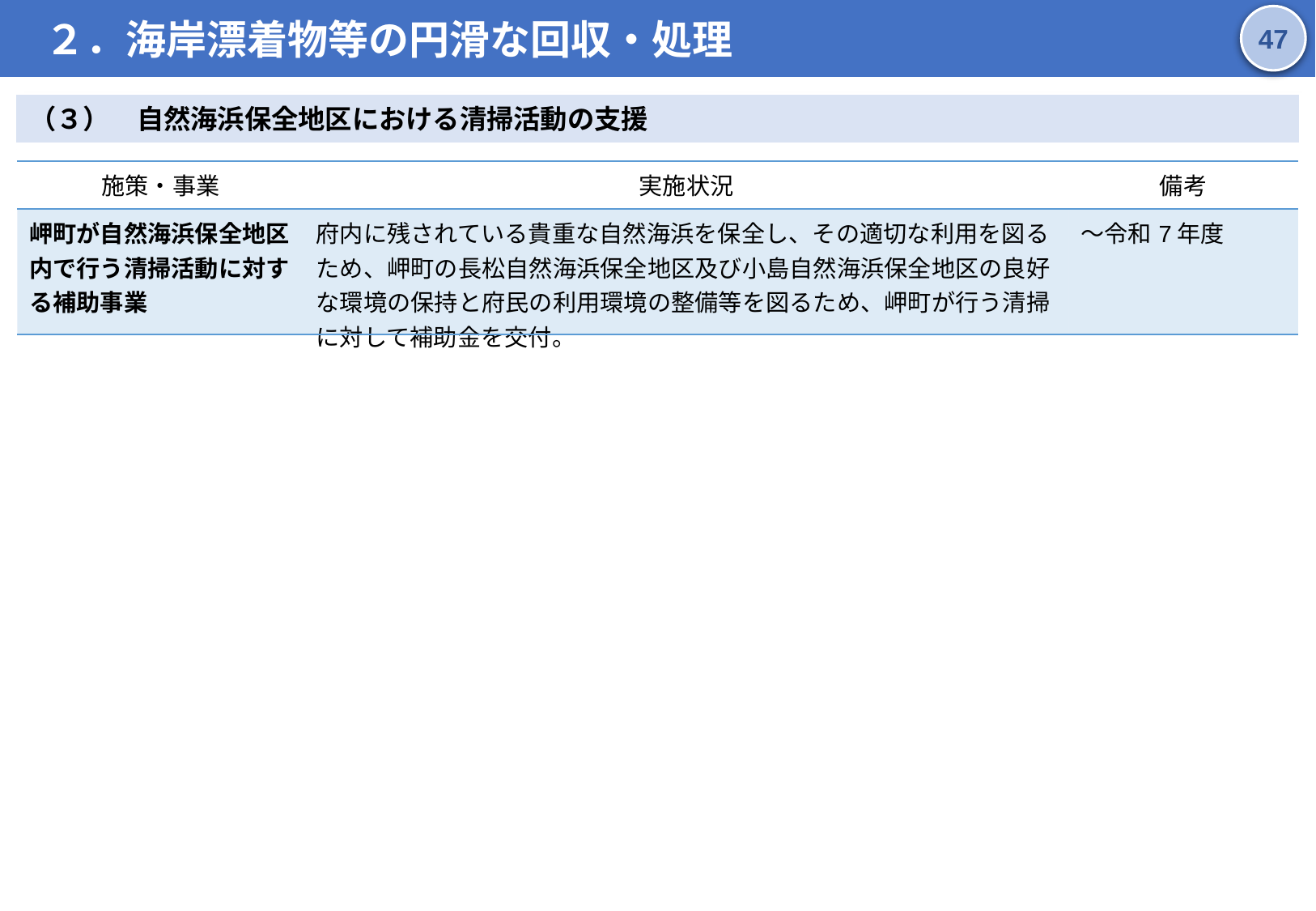

２．海岸漂着物等の円滑な回収・処理
47
（３）　自然海浜保全地区における清掃活動の支援
| 施策・事業 | 実施状況 | 備考 |
| --- | --- | --- |
| 岬町が自然海浜保全地区内で行う清掃活動に対する補助事業 | 府内に残されている貴重な自然海浜を保全し、その適切な利用を図るため、岬町の長松自然海浜保全地区及び小島自然海浜保全地区の良好な環境の保持と府民の利用環境の整備等を図るため、岬町が行う清掃に対して補助金を交付。 | ～令和7年度 |